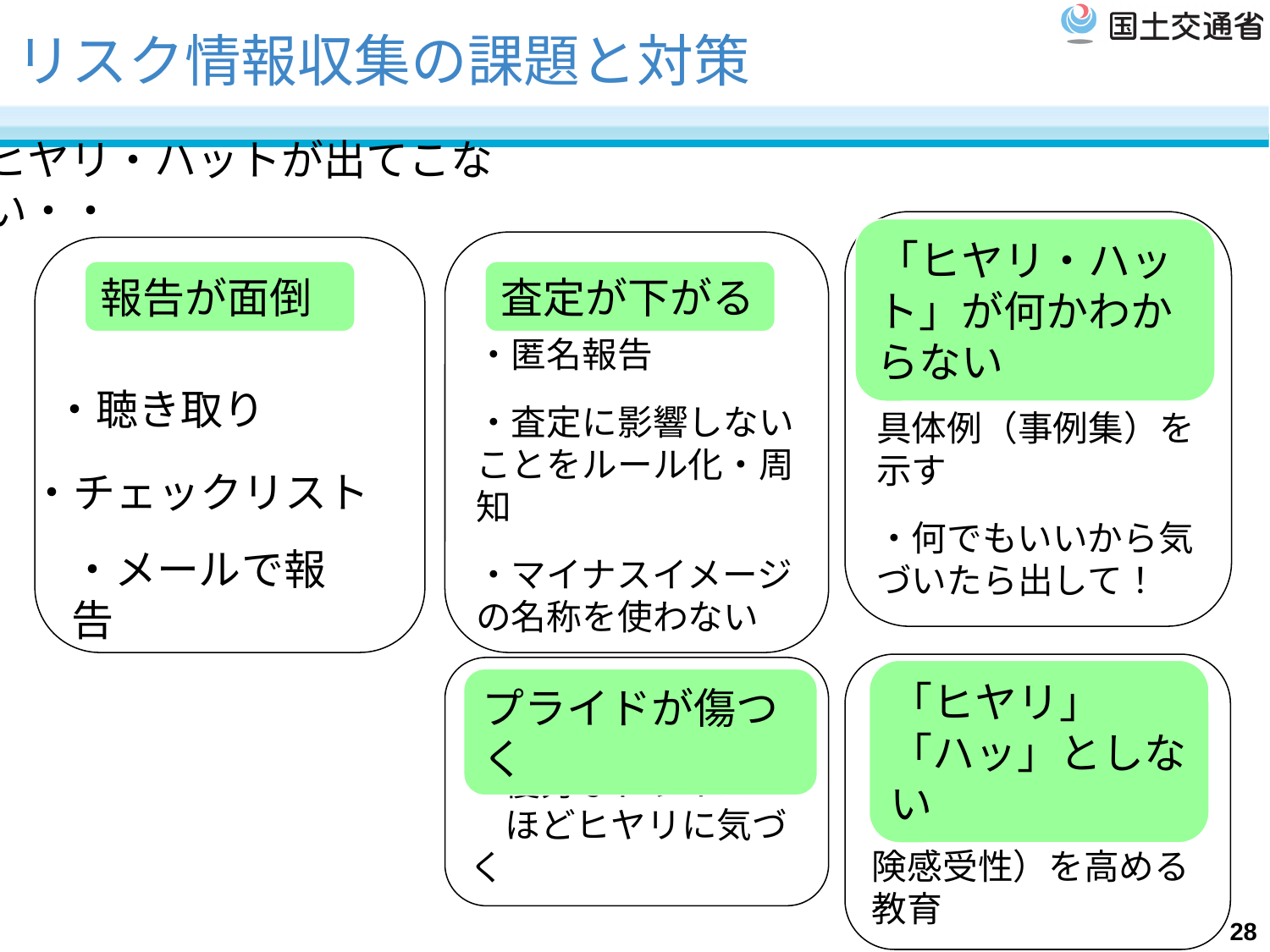

# リスク情報収集の課題と対策
ヒヤリ・ハットが出てこない・・

・匿名報告

・査定に影響しない
ことをルール化・周知

・マイナスイメージの名称を使わない

・ヒヤリ・ハットの具体例（事例集）を示す

・何でもいいから気づいたら出して！

「ヒヤリ・ハット」が何かわからない
査定が下がる
報告が面倒
・聴き取り
・チェックリスト
・メールで報告

・安全への感性（危険感受性）を高める教育

・優秀なドライバー
　ほどヒヤリに気づく
「ヒヤリ」「ハッ」としない
プライドが傷つく
28